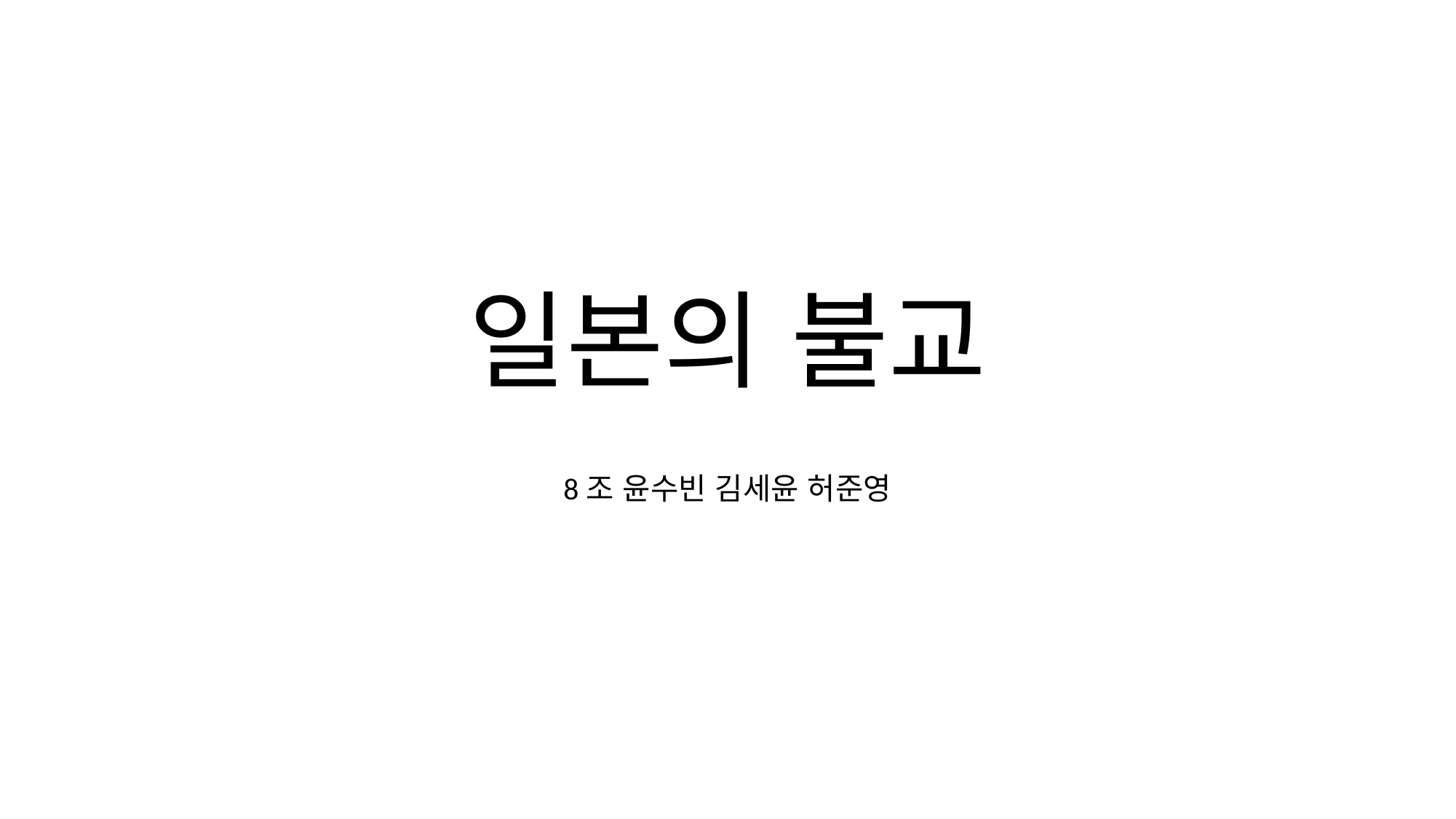

# 일본의 불교
8조 윤수빈 김세윤 허준영